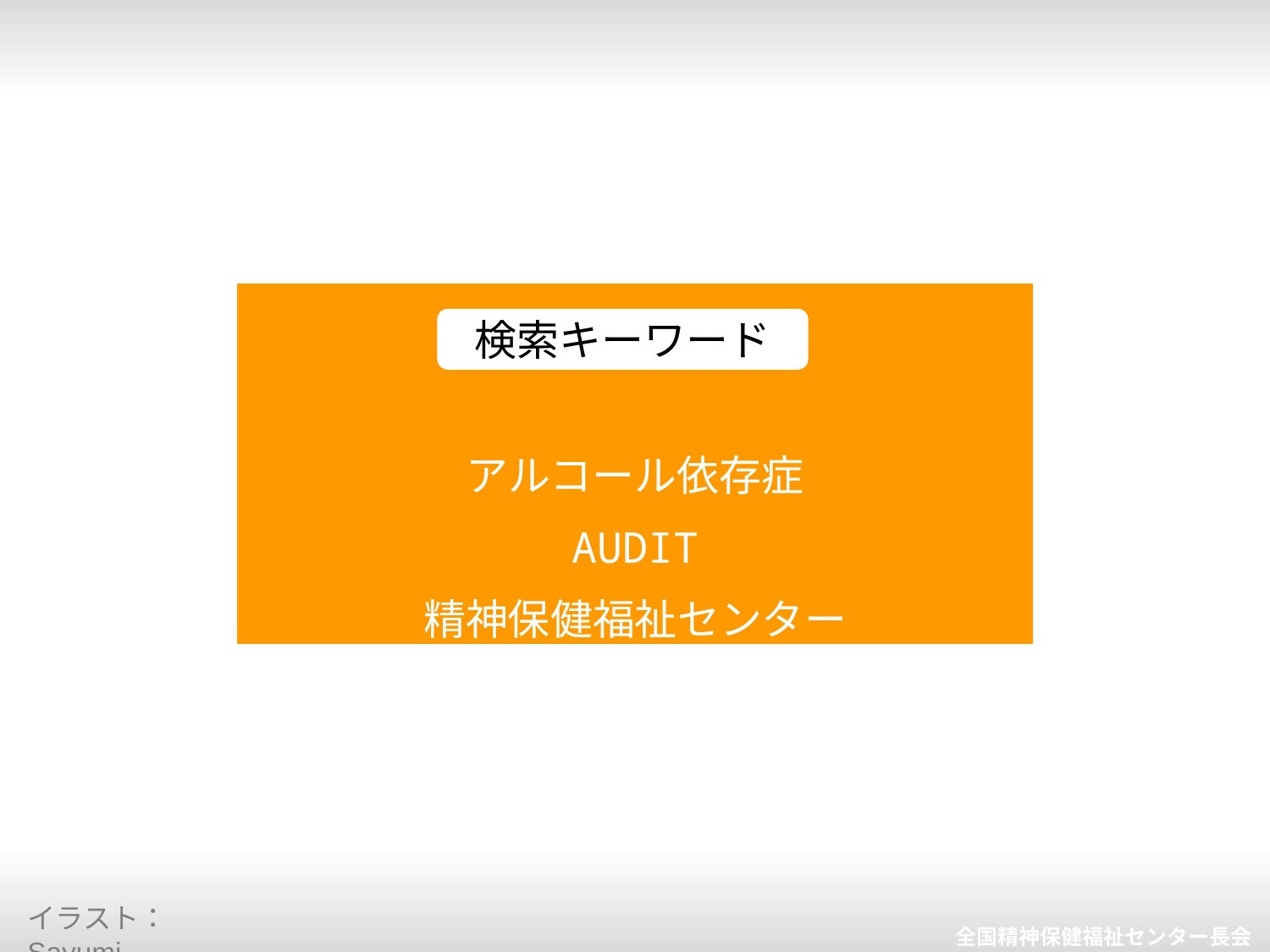

アルコール　女性
アルコール依存症
AUDIT
精神保健福祉センター
検索キーワード
イラスト：Sayumi
全国精神保健福祉センター長会